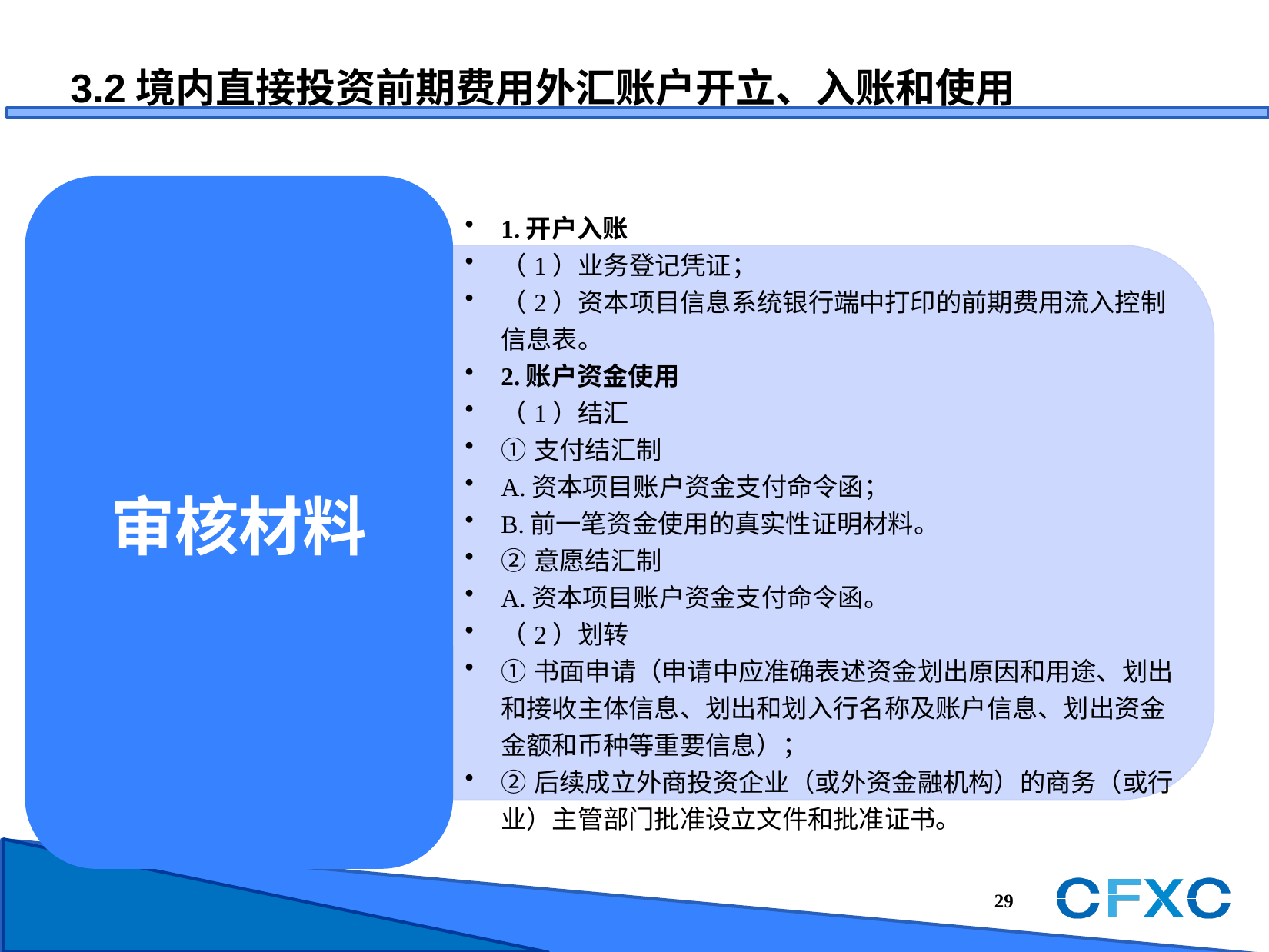

3.2境内直接投资前期费用外汇账户开立、入账和使用
审核材料
1.开户入账
（1）业务登记凭证；
（2）资本项目信息系统银行端中打印的前期费用流入控制信息表。
2.账户资金使用
①支付结汇制
A.资本项目账户资金支付命令函；
B.前一笔资金使用的真实性证明材料。
（2）划转
①书面申请（申请中应准确表述资金划出原因和用途、划出和接收主体信息、划出和划入行名称及账户信息、划出资金金额和币种等重要信息）；
②后续成立外商投资企业（或外资金融机构）的商务（或行业）主管部门批准设立文件和批准证书。
②意愿结汇制
A.资本项目账户资金支付命令函。
（1）结汇
29